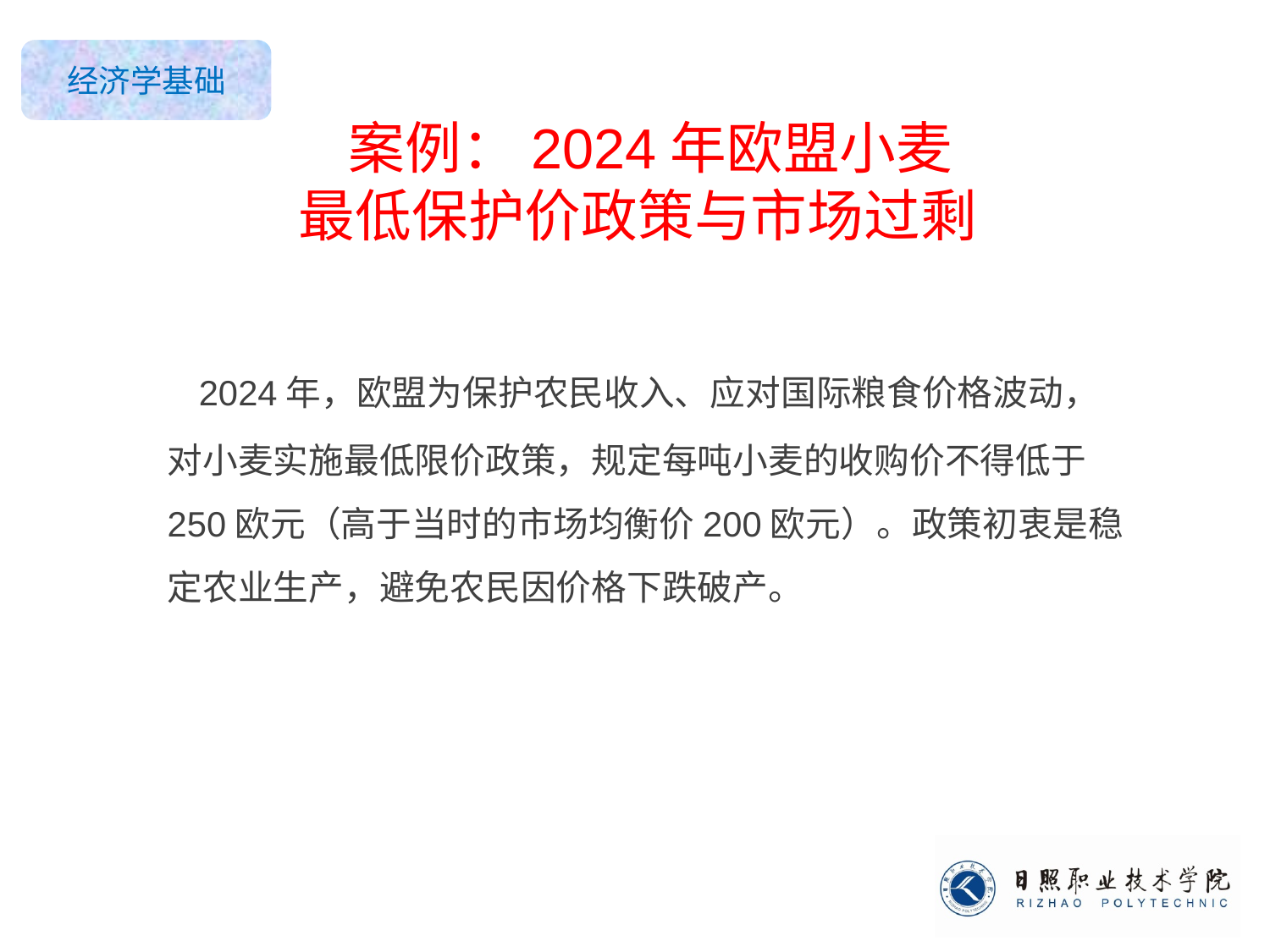

案例：2024年欧盟小麦
最低保护价政策与市场过剩

  2024年，欧盟为保护农民收入、应对国际粮食价格波动，对小麦实施最低限价政策，规定每吨小麦的收购价不得低于250欧元（高于当时的市场均衡价200欧元）。政策初衷是稳定农业生产，避免农民因价格下跌破产。